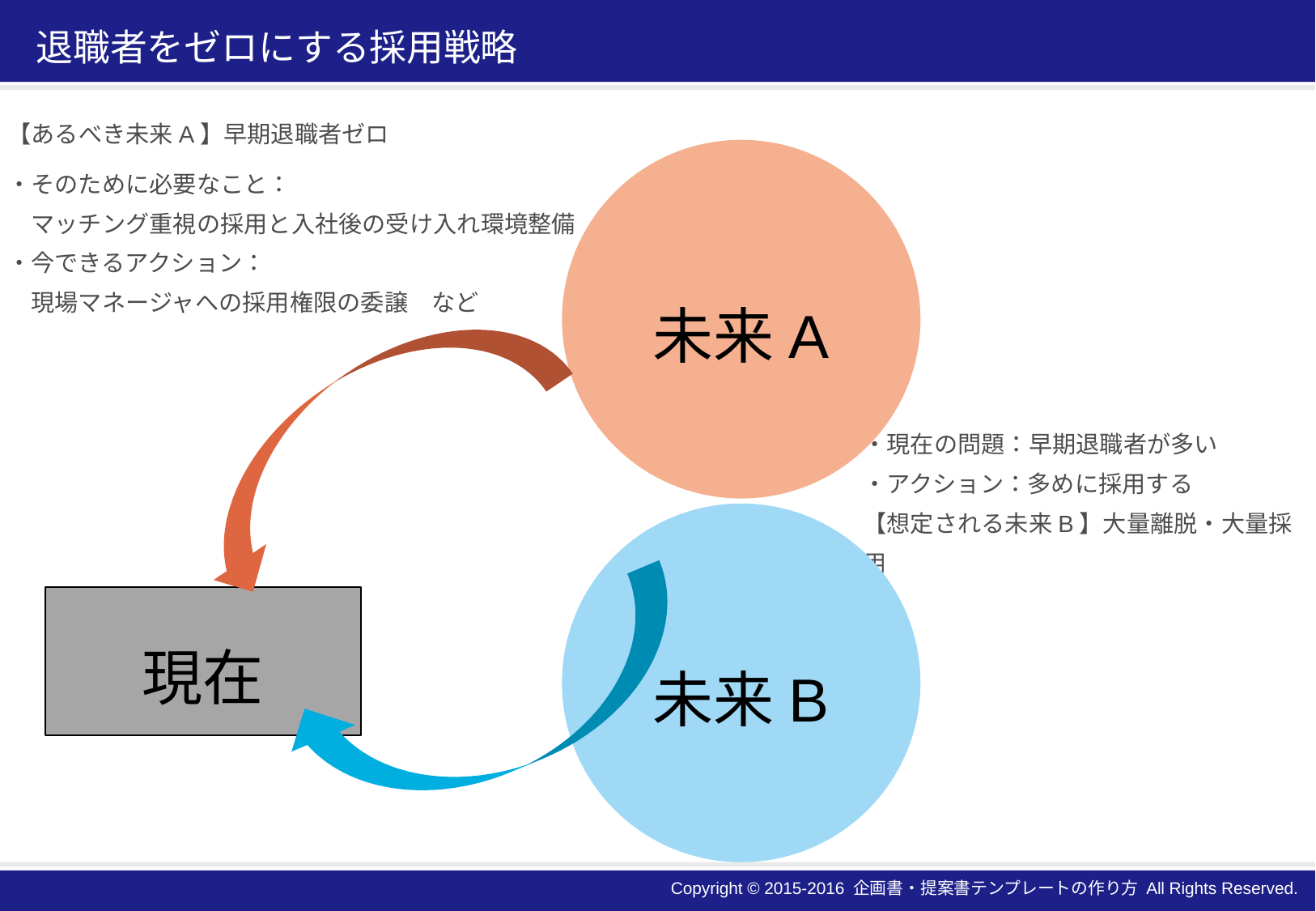

# 退職者をゼロにする採用戦略
【あるべき未来A】早期退職者ゼロ
・そのために必要なこと：
　マッチング重視の採用と入社後の受け入れ環境整備
・今できるアクション：
　現場マネージャへの採用権限の委譲　など
未来A

・現在の問題：早期退職者が多い
・アクション：多めに採用する
【想定される未来B】大量離脱・大量採用
未来B
現在